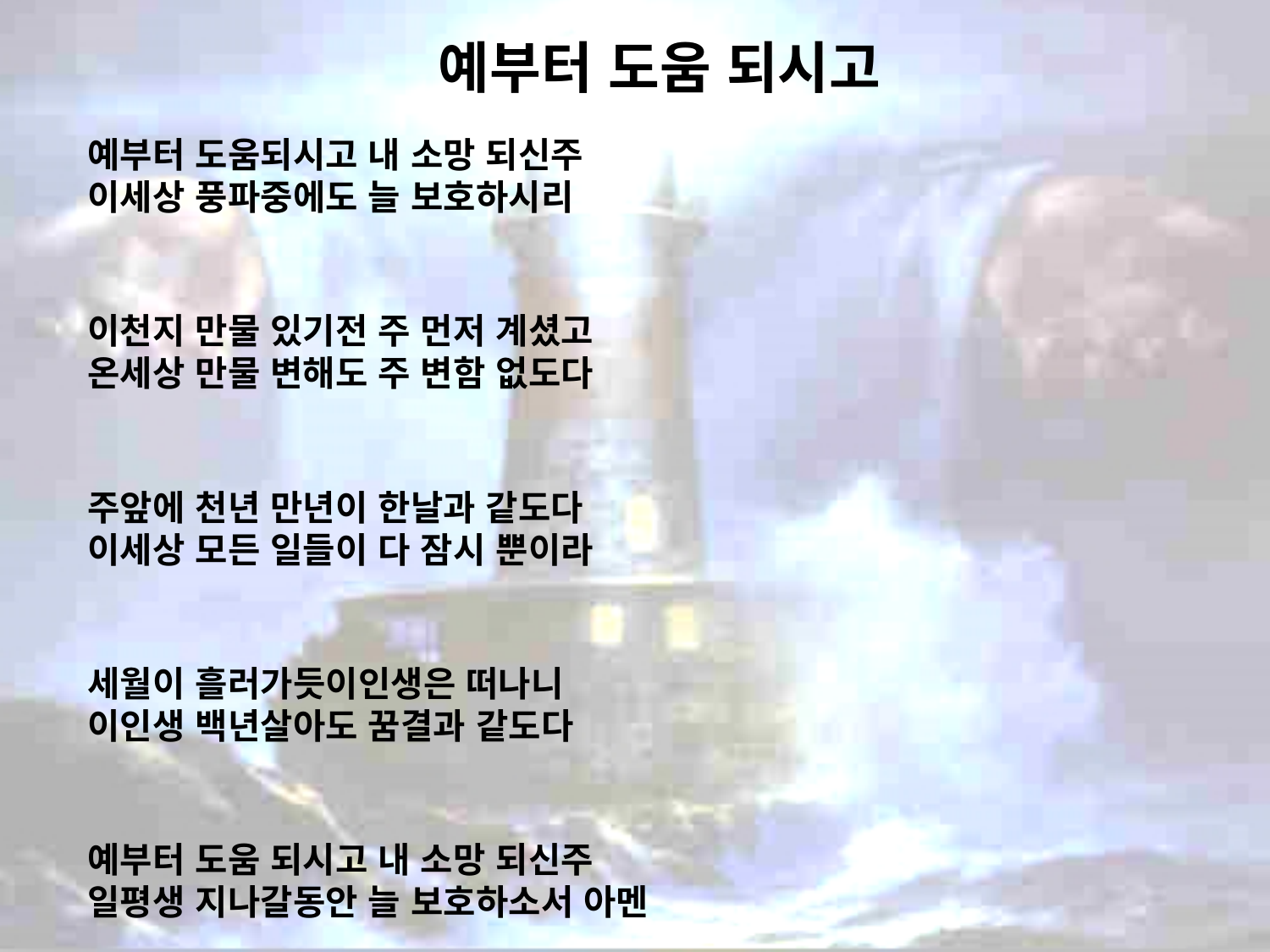

# 예부터 도움 되시고
예부터 도움되시고 내 소망 되신주
이세상 풍파중에도 늘 보호하시리
이천지 만물 있기전 주 먼저 계셨고
온세상 만물 변해도 주 변함 없도다
주앞에 천년 만년이 한날과 같도다
이세상 모든 일들이 다 잠시 뿐이라
세월이 흘러가듯이인생은 떠나니
이인생 백년살아도 꿈결과 같도다
예부터 도움 되시고 내 소망 되신주
일평생 지나갈동안 늘 보호하소서 아멘